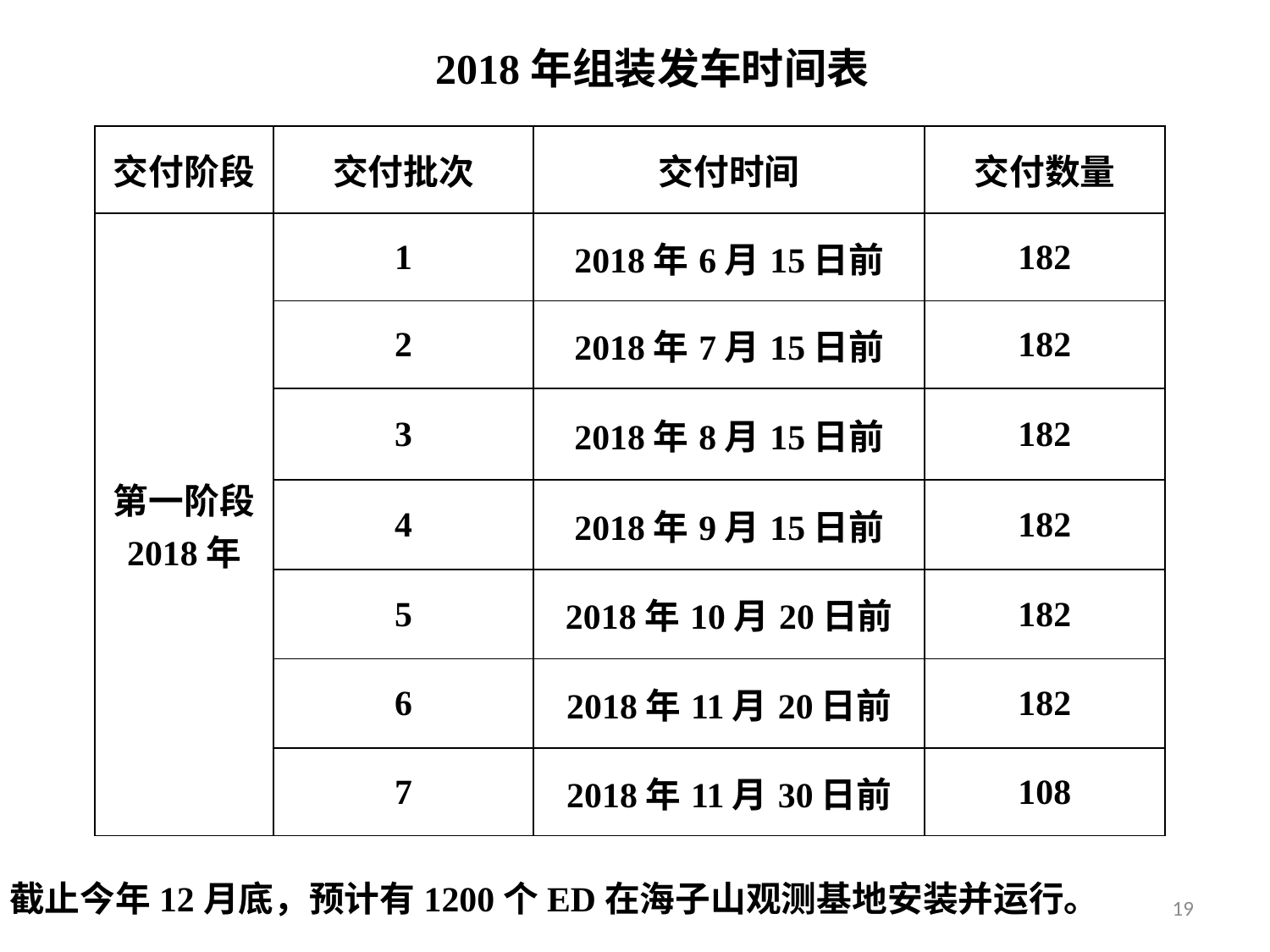

2018年组装发车时间表
| 交付阶段 | 交付批次 | 交付时间 | 交付数量 |
| --- | --- | --- | --- |
| 第一阶段 2018年 | 1 | 2018年6月15日前 | 182 |
|  | 2 | 2018年7月15日前 | 182 |
|  | 3 | 2018年8月15日前 | 182 |
|  | 4 | 2018年9月15日前 | 182 |
|  | 5 | 2018年10月20日前 | 182 |
|  | 6 | 2018年11月20日前 | 182 |
|  | 7 | 2018年11月30日前 | 108 |
截止今年12月底，预计有1200个ED在海子山观测基地安装并运行。
19